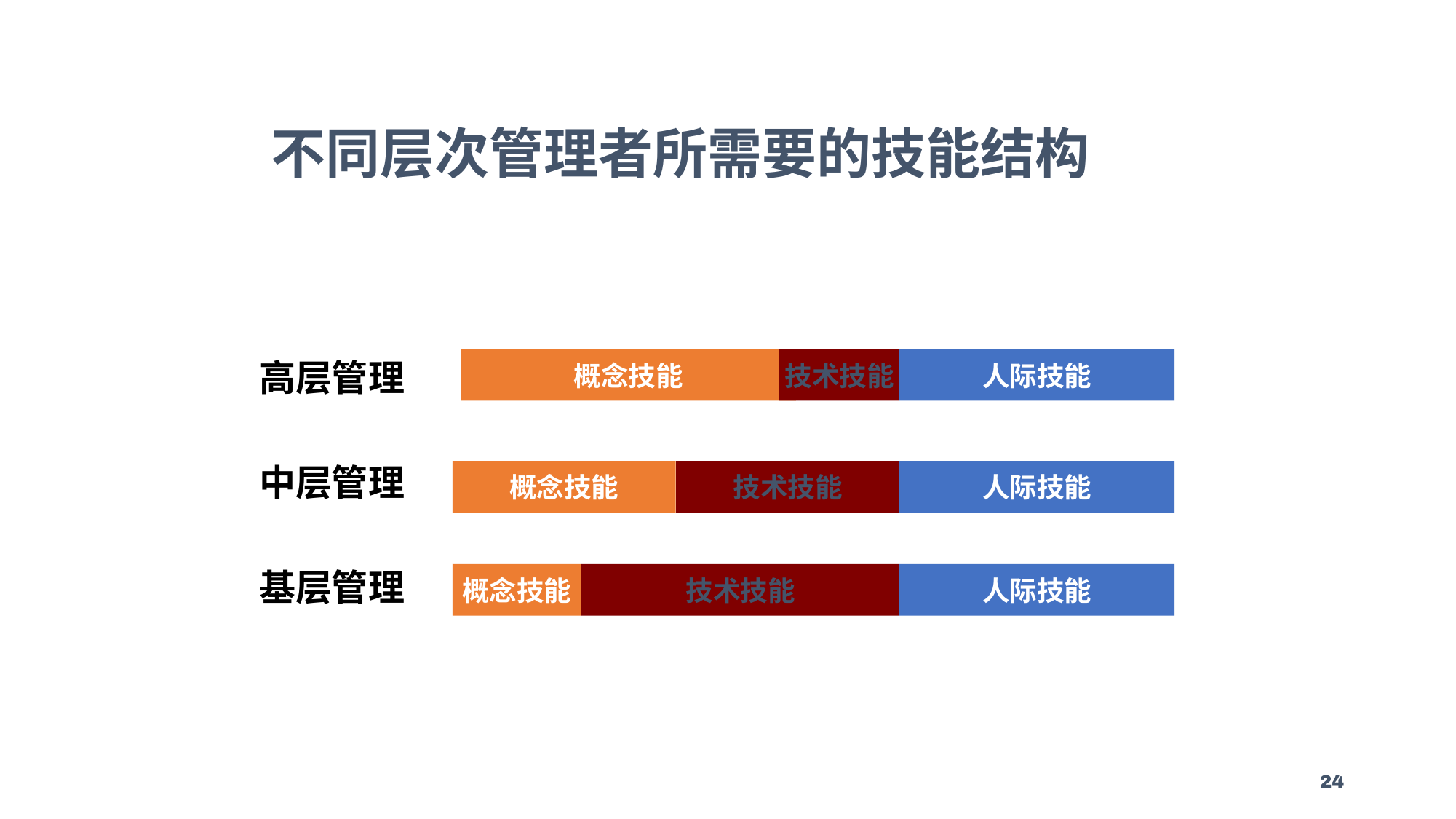

不同层次管理者所需要的技能结构
#
高层管理

中层管理

基层管理
概念技能
技术技能
人际技能
概念技能
技术技能
人际技能
概念技能
技术技能
人际技能
24